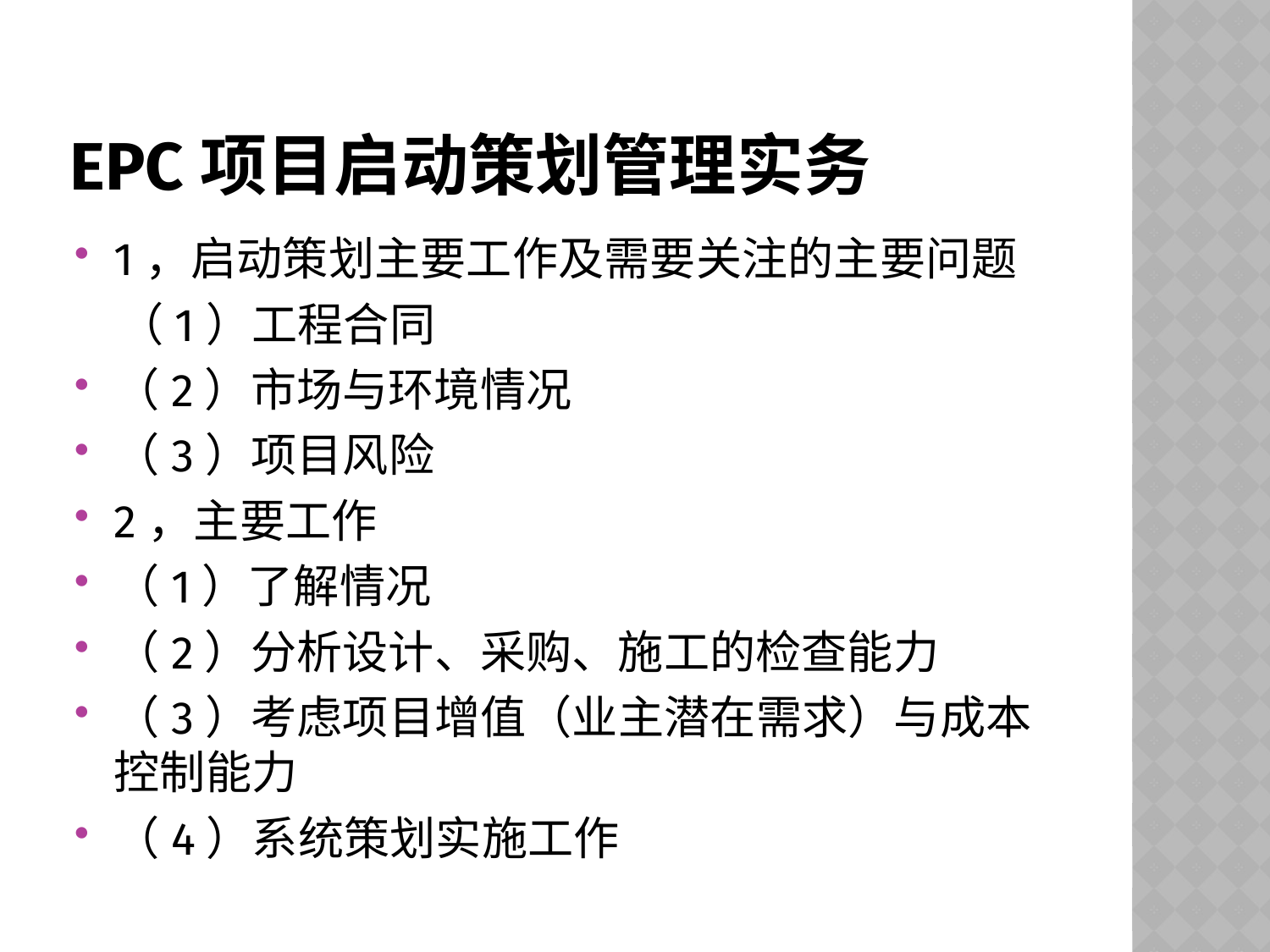

# EPC项目启动策划管理实务
1，启动策划主要工作及需要关注的主要问题
   （1）工程合同
（2）市场与环境情况
（3）项目风险
2，主要工作
（1）了解情况
（2）分析设计、采购、施工的检查能力
（3）考虑项目增值（业主潜在需求）与成本控制能力
（4）系统策划实施工作